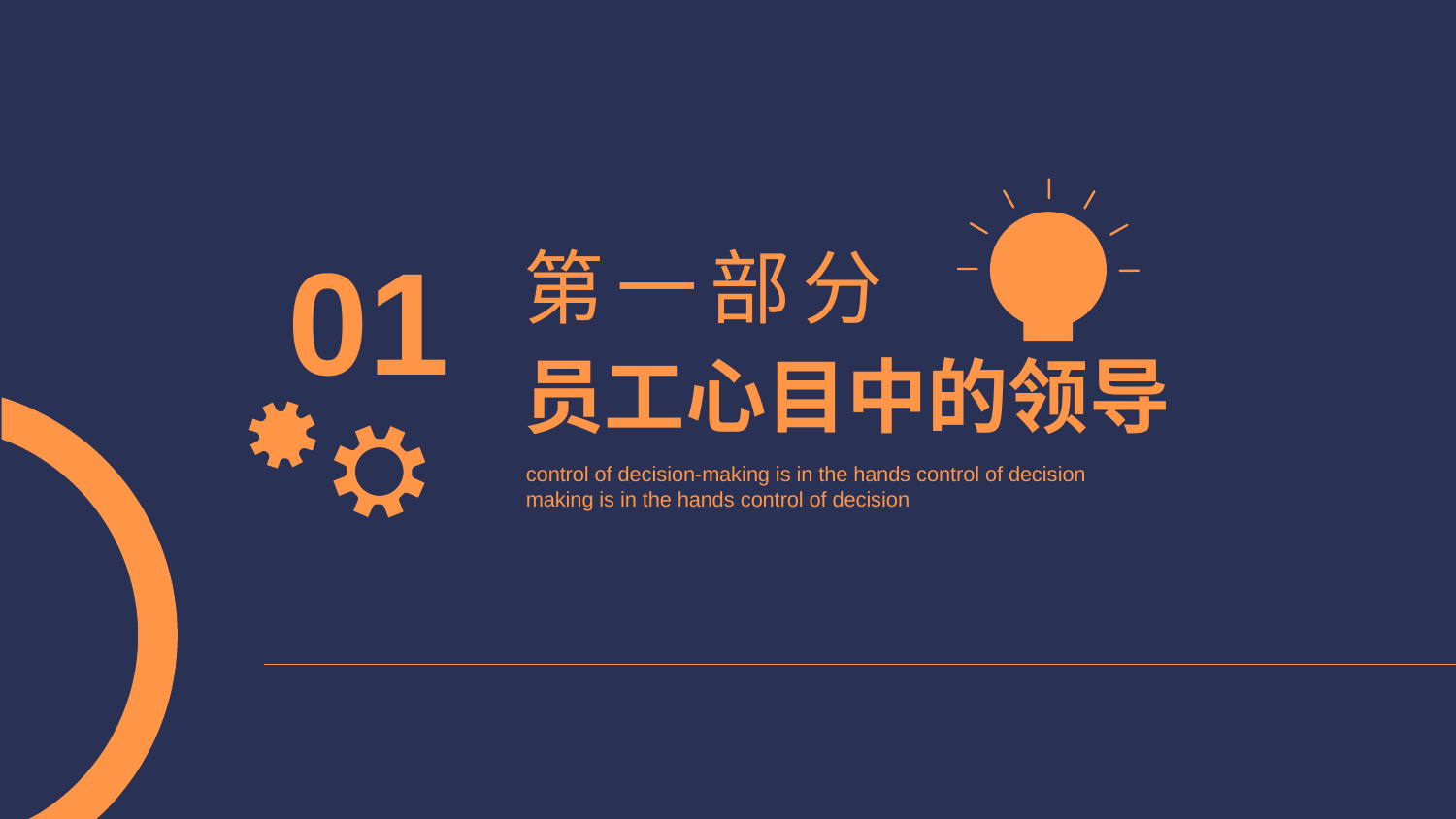

01
第一部分
员工心目中的领导

control of decision-making is in the hands control of decision
making is in the hands control of decision